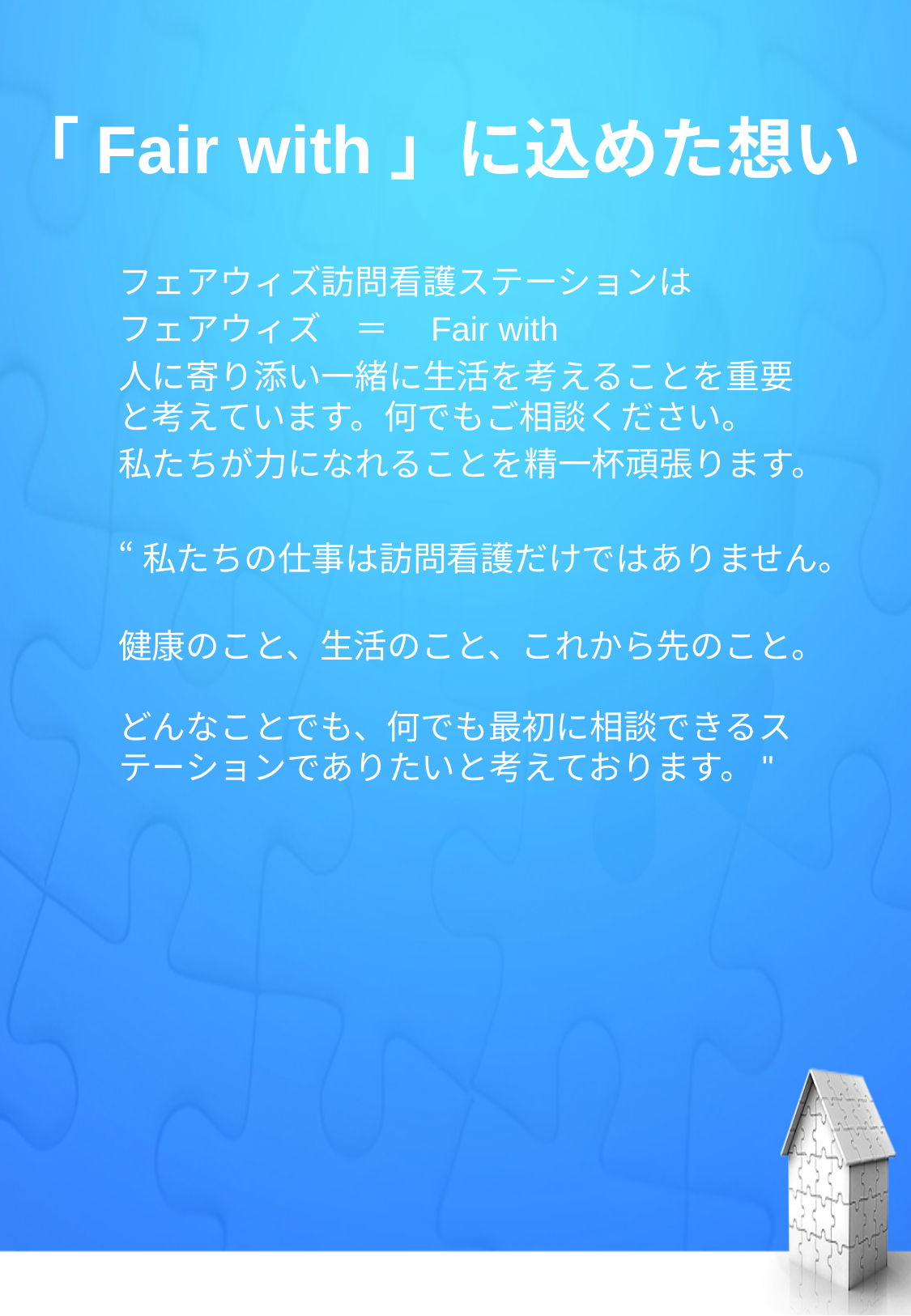

# 「Fair with」に込めた想い
フェアウィズ訪問看護ステーションは
フェアウィズ　＝　Fair with
人に寄り添い一緒に生活を考えることを重要と考えています。何でもご相談ください。
私たちが力になれることを精一杯頑張ります。

“私たちの仕事は訪問看護だけではありません。
健康のこと、生活のこと、これから先のこと。
どんなことでも、何でも最初に相談できるステーションでありたいと考えております。"